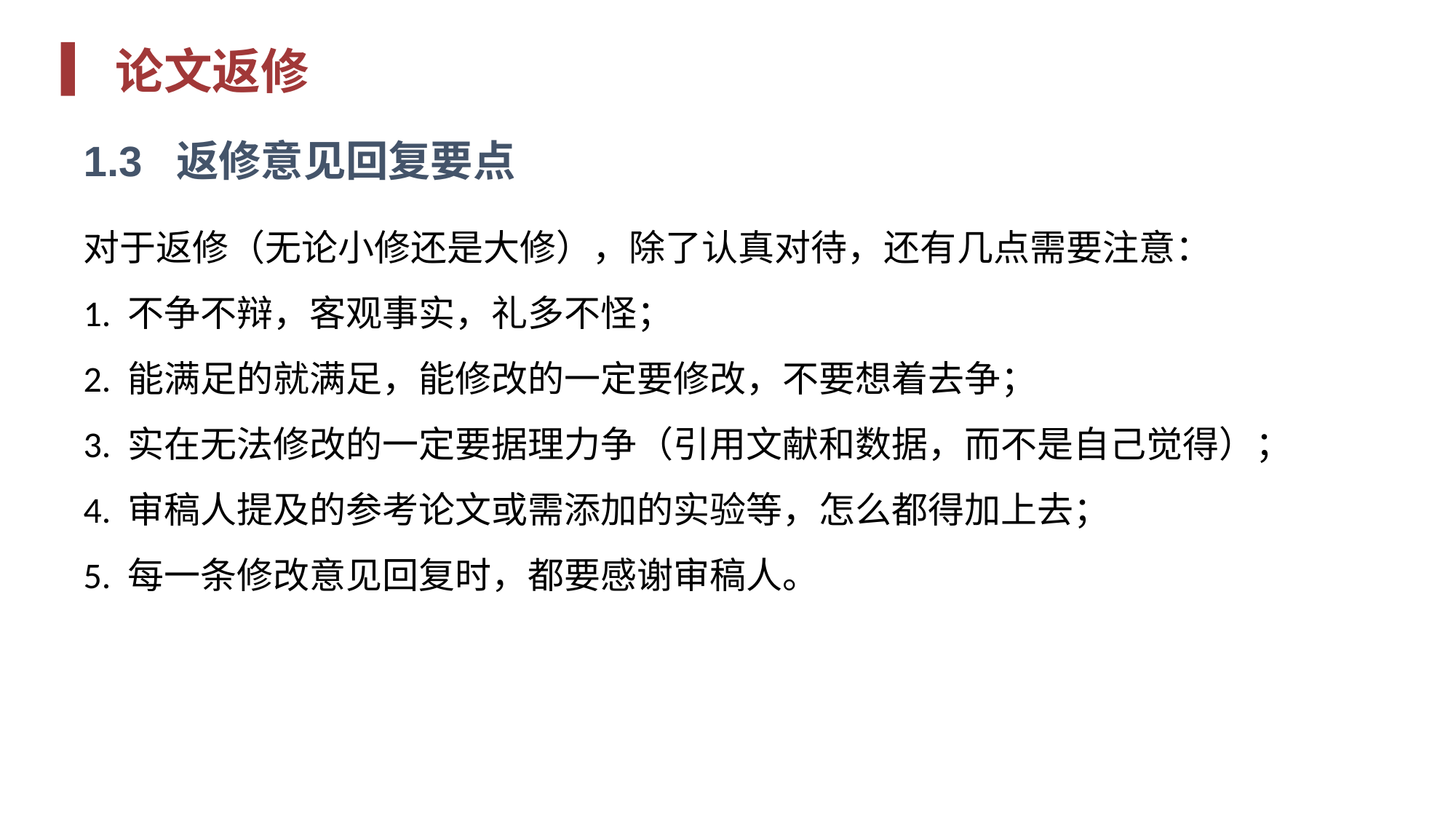

论文返修
1.3  返修意见回复要点
对于返修（无论小修还是大修），除了认真对待，还有几点需要注意：
1. 不争不辩，客观事实，礼多不怪；
2. 能满足的就满足，能修改的一定要修改，不要想着去争；
3. 实在无法修改的一定要据理力争（引用文献和数据，而不是自己觉得）；
4. 审稿人提及的参考论文或需添加的实验等，怎么都得加上去；
5. 每一条修改意见回复时，都要感谢审稿人。